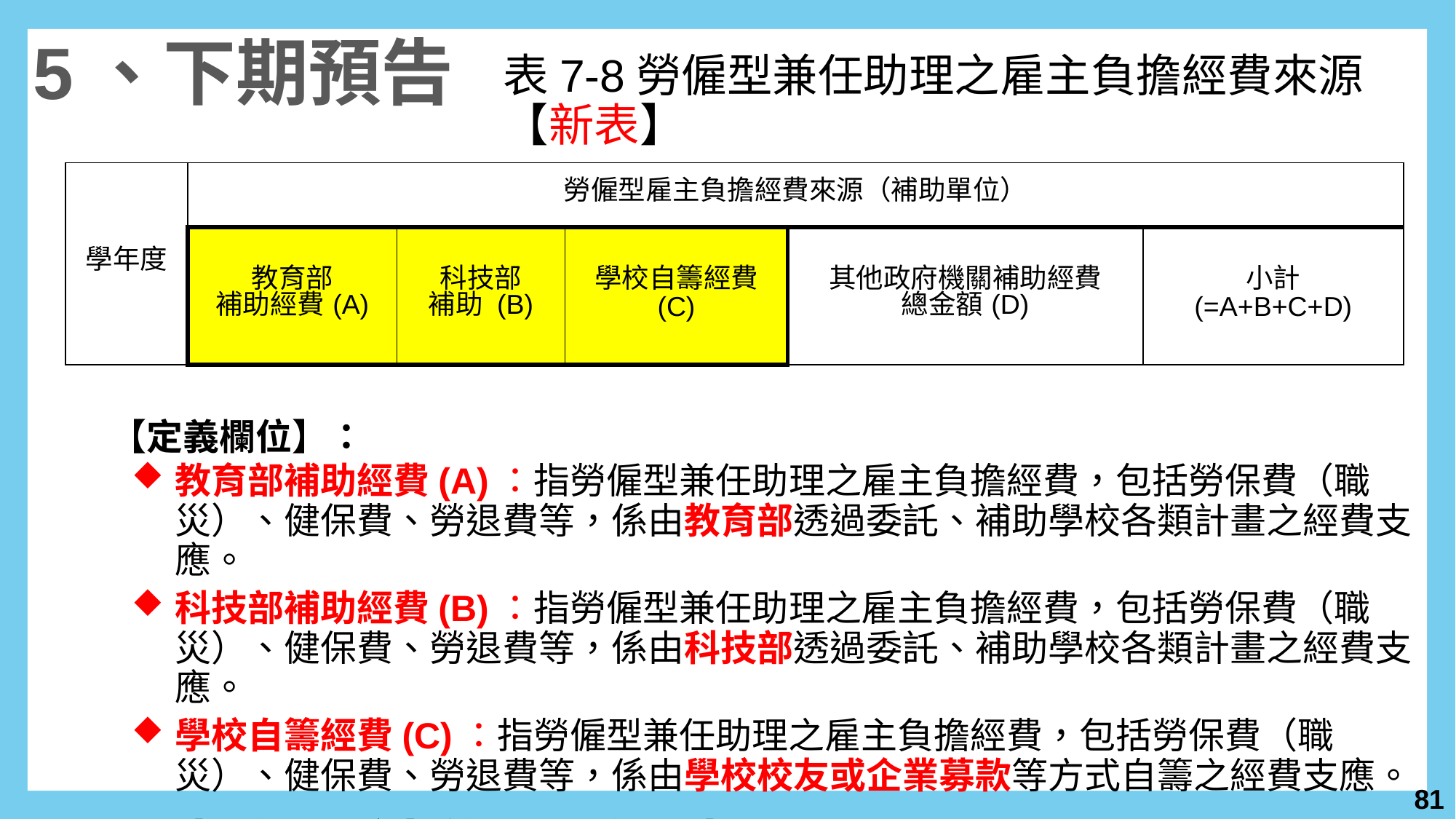

5、下期預告
表7-8勞僱型兼任助理之雇主負擔經費來源
【新表】

| 學年度 | 勞僱型雇主負擔經費來源（補助單位） |  |  |  |  |
| --- | --- | --- | --- | --- | --- |
|  | 教育部 補助經費(A) | 科技部 補助 (B) | 學校自籌經費 (C) | 其他政府機關補助經費 總金額(D) | 小計 (=A+B+C+D) |
【定義欄位】：
教育部補助經費(A)：指勞僱型兼任助理之雇主負擔經費，包括勞保費（職災）、健保費、勞退費等，係由教育部透過委託、補助學校各類計畫之經費支應。
科技部補助經費(B)：指勞僱型兼任助理之雇主負擔經費，包括勞保費（職災）、健保費、勞退費等，係由科技部透過委託、補助學校各類計畫之經費支應。
學校自籌經費(C)：指勞僱型兼任助理之雇主負擔經費，包括勞保費（職災）、健保費、勞退費等，係由學校校友或企業募款等方式自籌之經費支應。
【106年10月因應「教育部」需求預計新增本表】

81